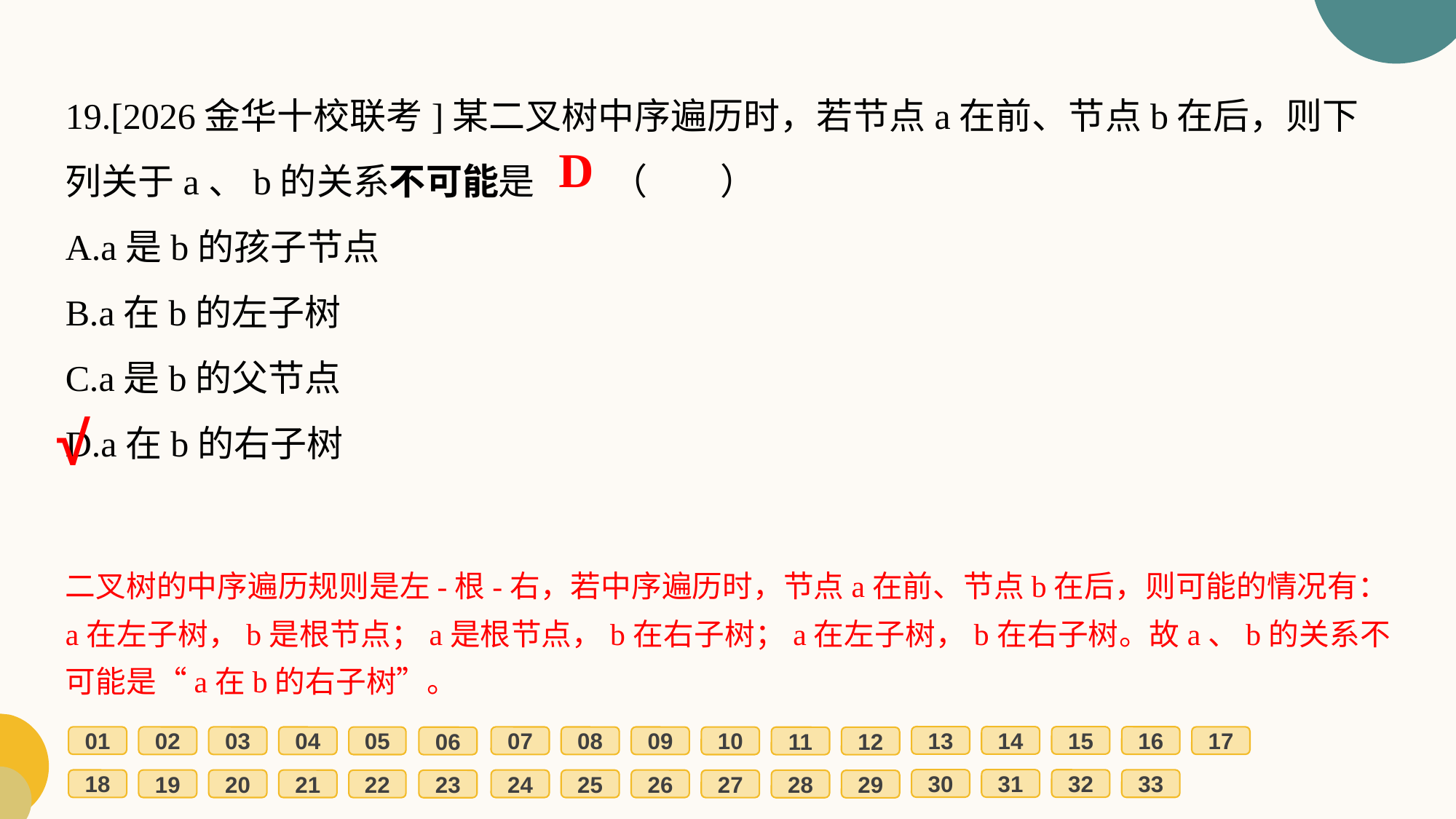

19.[2026金华十校联考]某二叉树中序遍历时，若节点a在前、节点b在后，则下列关于a、b的关系不可能是	（　　）
A.a是b的孩子节点
B.a在b的左子树
C.a是b的父节点
D.a在b的右子树
D
√
二叉树的中序遍历规则是左-根-右，若中序遍历时，节点a在前、节点b在后，则可能的情况有：a在左子树，b是根节点；a是根节点，b在右子树；a在左子树，b在右子树。故a、b的关系不可能是“a在b的右子树”。